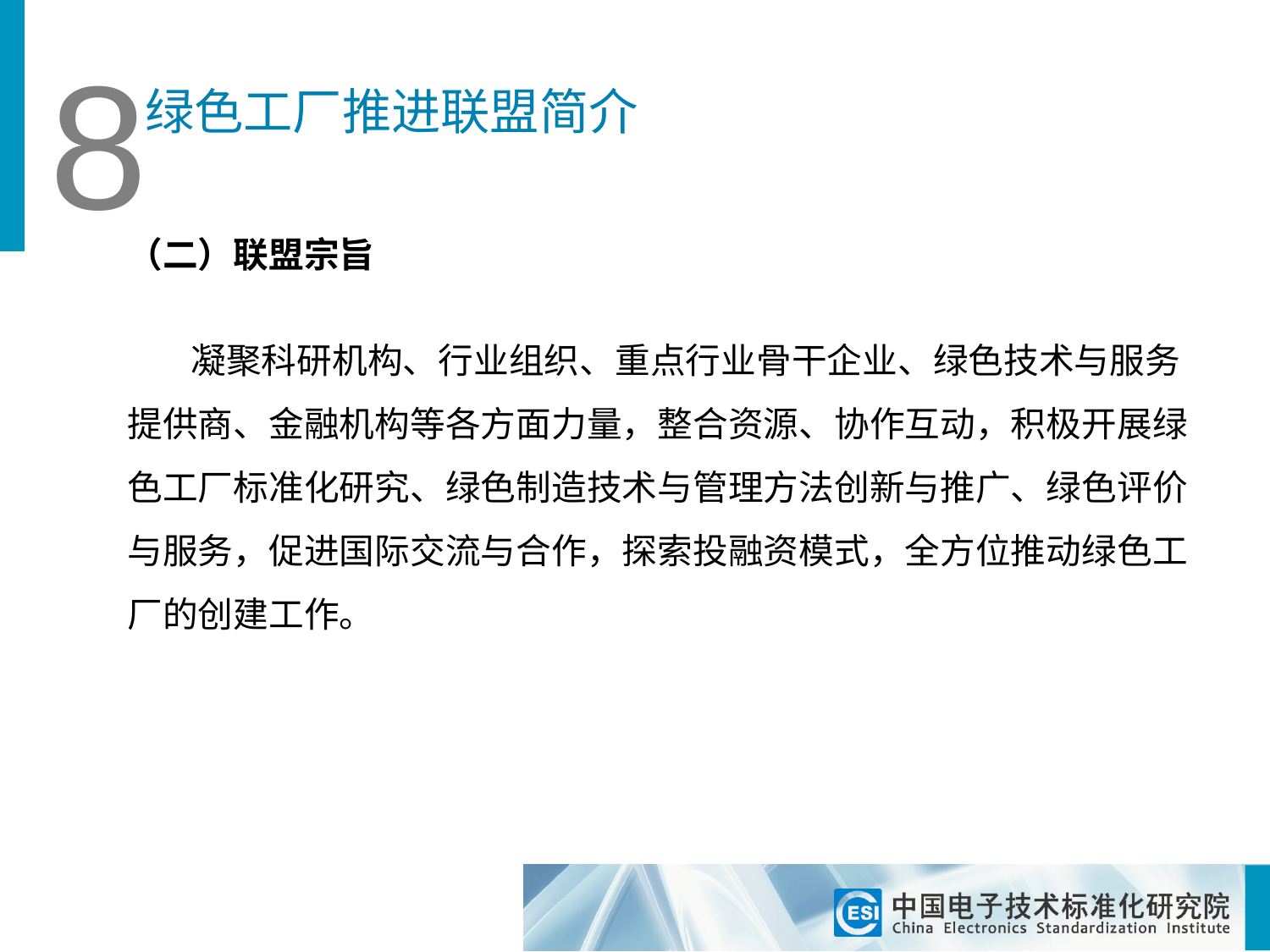

8
绿色工厂推进联盟简介
（二）联盟宗旨

凝聚科研机构、行业组织、重点行业骨干企业、绿色技术与服务提供商、金融机构等各方面力量，整合资源、协作互动，积极开展绿色工厂标准化研究、绿色制造技术与管理方法创新与推广、绿色评价与服务，促进国际交流与合作，探索投融资模式，全方位推动绿色工厂的创建工作。